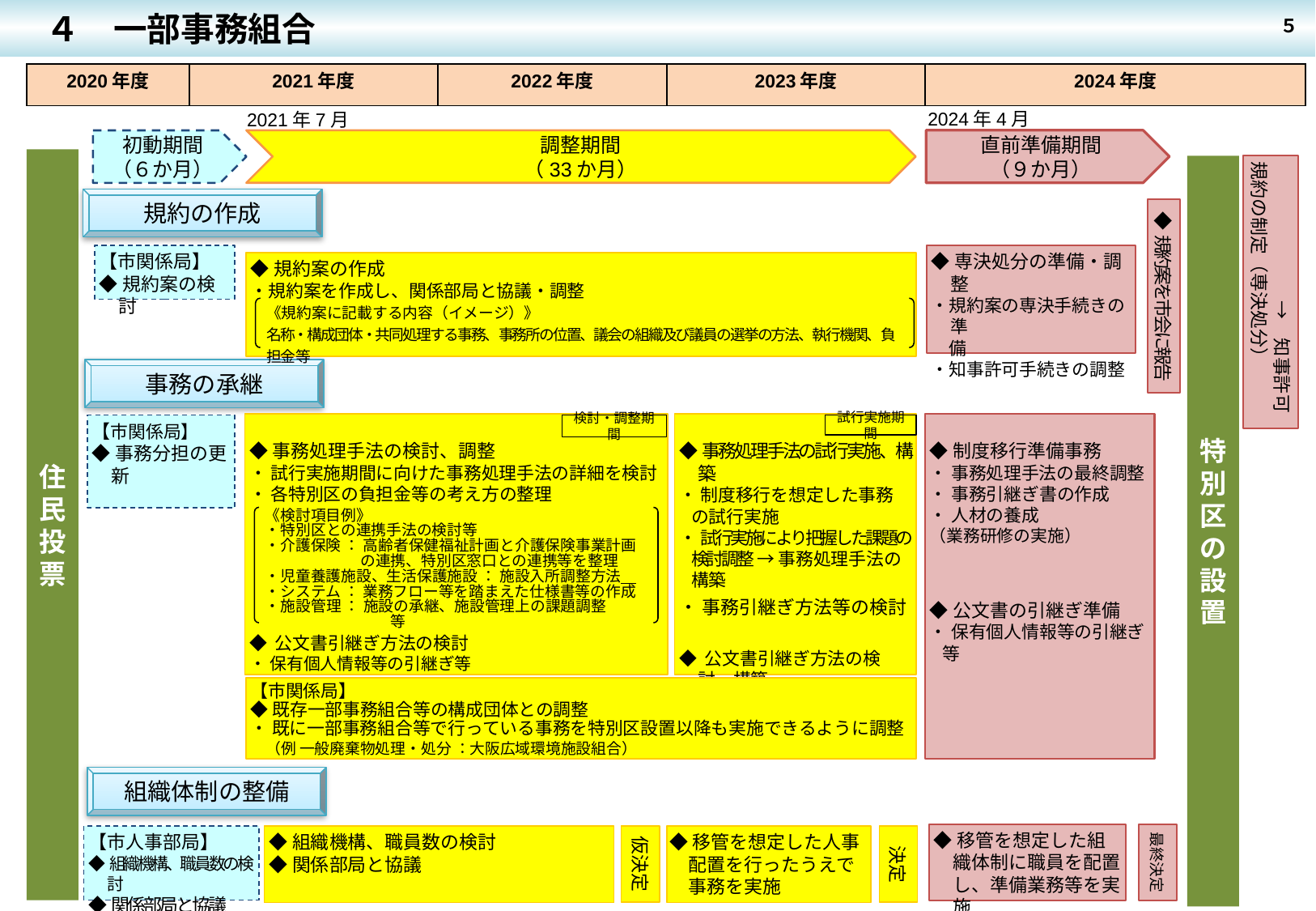

４　一部事務組合
５
| 2020年度 | 2021年度 | 2022年度 | 2023年度 | 2024年度 |
| --- | --- | --- | --- | --- |
2024年4月
2021年7月
調整期間
（33か月）
直前準備期間
（９か月）
初動期間
（６か月）
住民投票
　　　　　　　→　知事許可
規約の制定（専決処分）
特別区の設置
規約の作成
◆規約案を市会に報告
◆専決処分の準備・調整
・規約案の専決手続きの準
　備
・知事許可手続きの調整
【市関係局】
◆規約案の検討
◆規約案の作成
・規約案を作成し、関係部局と協議・調整
《規約案に記載する内容（イメージ）》
名称・構成団体・共同処理する事務、事務所の位置、議会の組織及び議員の選挙の方法、執行機関、負担金 等
事務の承継

◆事務処理手法の検討、調整
・ 試行実施期間に向けた事務処理手法の詳細を検討
・ 各特別区の負担金等の考え方の整理

◆ 公文書引継ぎ方法の検討
・ 保有個人情報等の引継ぎ等

◆事務処理手法の試行実施、構築
・ 制度移行を想定した事務の試行実施
・ 試行実施により把握した課題の検討調整  → 事務処理手法の構築

・ 事務引継ぎ方法等の検討

◆ 公文書引継ぎ方法の検討、構築
・ 保有個人情報等の引継ぎ等

◆制度移行準備事務
・ 事務処理手法の最終調整
・ 事務引継ぎ書の作成
・ 人材の養成
（業務研修の実施）

◆公文書の引継ぎ準備
・ 保有個人情報等の引継ぎ等

検討・調整期間
試行実施期間
【市関係局】
◆事務分担の更新
《検討項目例》
・特別区との連携手法の検討等
・介護保険 ： 高齢者保健福祉計画と介護保険事業計画の連携、特別区窓口との連携等を整理
・児童養護施設、生活保護施設 ： 施設入所調整方法
・システム ： 業務フロー等を踏まえた仕様書等の作成
・施設管理 ： 施設の承継、施設管理上の課題調整　　　　等
【市関係局】
◆既存一部事務組合等の構成団体との調整
・ 既に一部事務組合等で行っている事務を特別区設置以降も実施できるように調整
　（例 一般廃棄物処理・処分 ：大阪広域環境施設組合）
組織体制の整備
◆移管を想定した組織体制に職員を配置し、準備業務等を実施
◆移管を想定した人事配置を行ったうえで事務を実施
◆組織機構、職員数の検討
◆関係部局と協議
【市人事部局】
◆組織機構、職員数の検討
◆関係部局と協議
最終決定
仮決定
決定